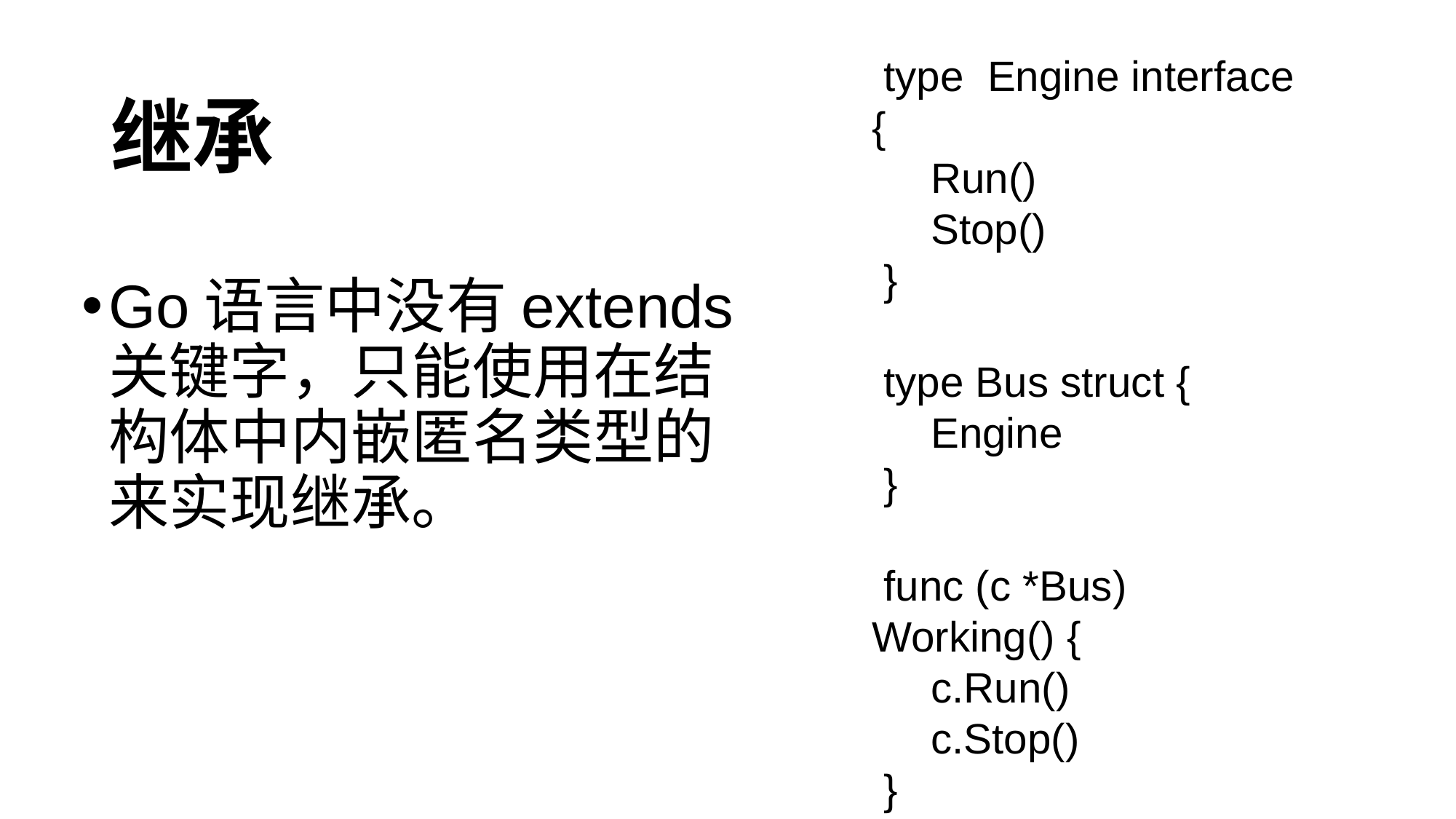

# 继承
 type  Engine interface {
     Run()
     Stop()
 }

 type Bus struct {
     Engine
 }

 func (c *Bus) Working() {
     c.Run()
     c.Stop()
 }
Go语言中没有extends关键字，只能使用在结构体中内嵌匿名类型的来实现继承。